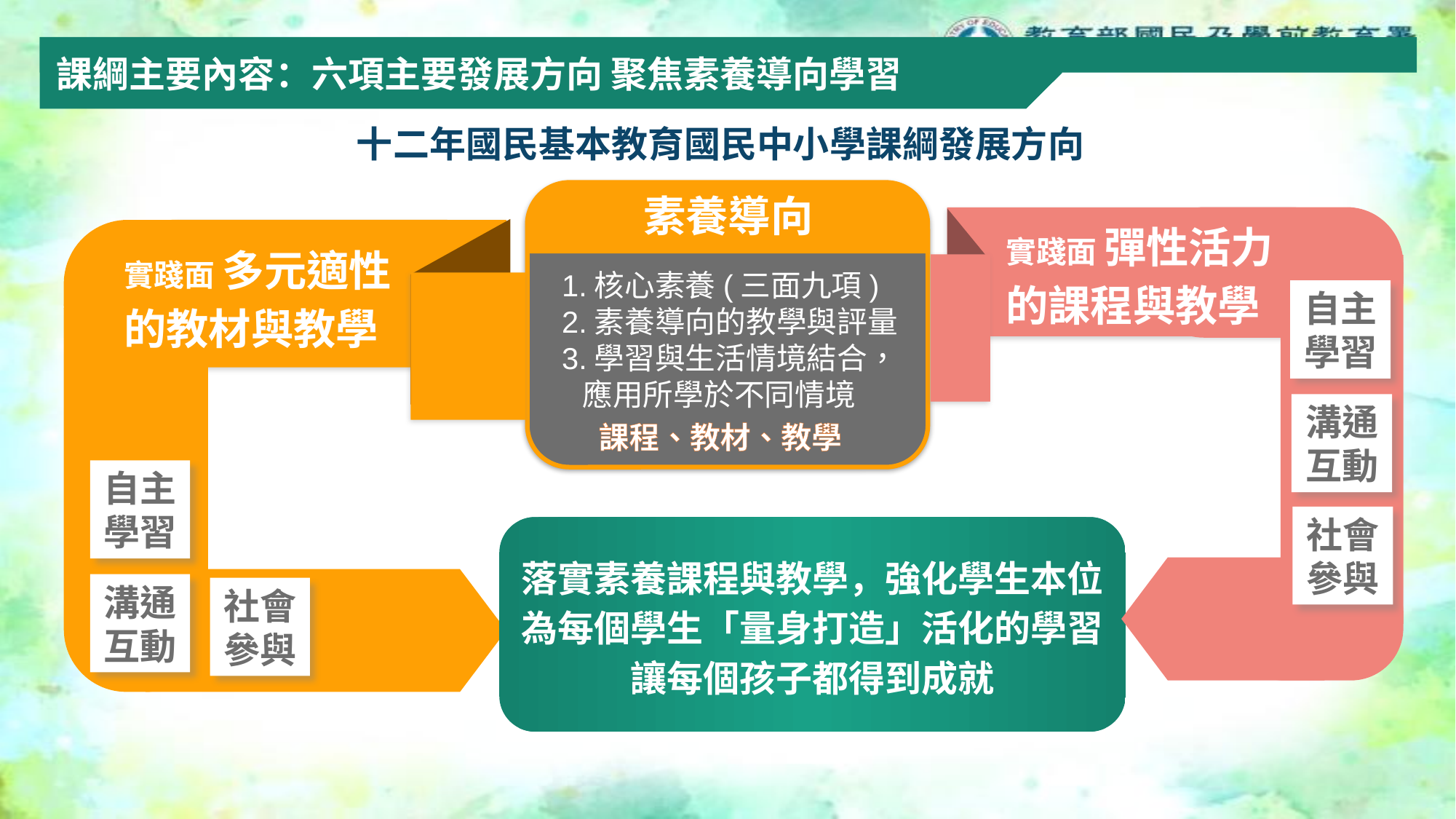

課綱主要內容：六項主要發展方向 聚焦素養導向學習
十二年國民基本教育國民中小學課綱發展方向

素養導向

實踐面 彈性活力的課程與教學

實踐面 多元適性
的教材與教學

1.核心素養(三面九項)
2.素養導向的教學與評量
3.學習與生活情境結合，
  應用所學於不同情境

自主
學習

溝通
互動

課程、教材、教學
自主
學習
社會參與
落實素養課程與教學，強化學生本位
為每個學生「量身打造」活化的學習
讓每個孩子都得到成就

溝通
互動
社會
參與